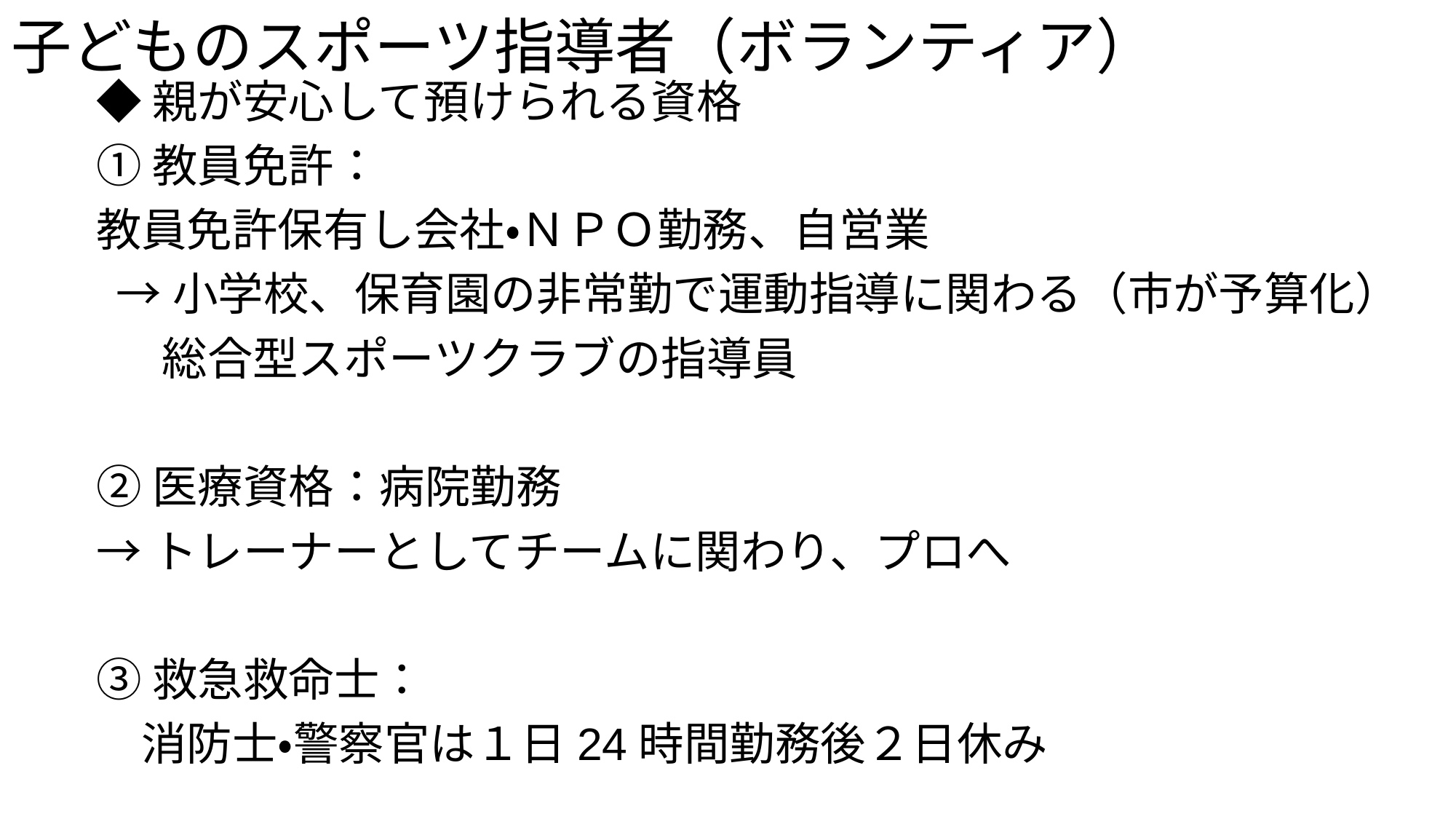

# 子どものスポーツ指導者（ボランティア）
◆親が安心して預けられる資格
①教員免許：
教員免許保有し会社・ＮＰＯ勤務、自営業
  →小学校、保育園の非常勤で運動指導に関わる（市が予算化）
　  総合型スポーツクラブの指導員

②医療資格：病院勤務
→トレーナーとしてチームに関わり、プロへ

③救急救命士：
　消防士・警察官は１日24時間勤務後２日休み